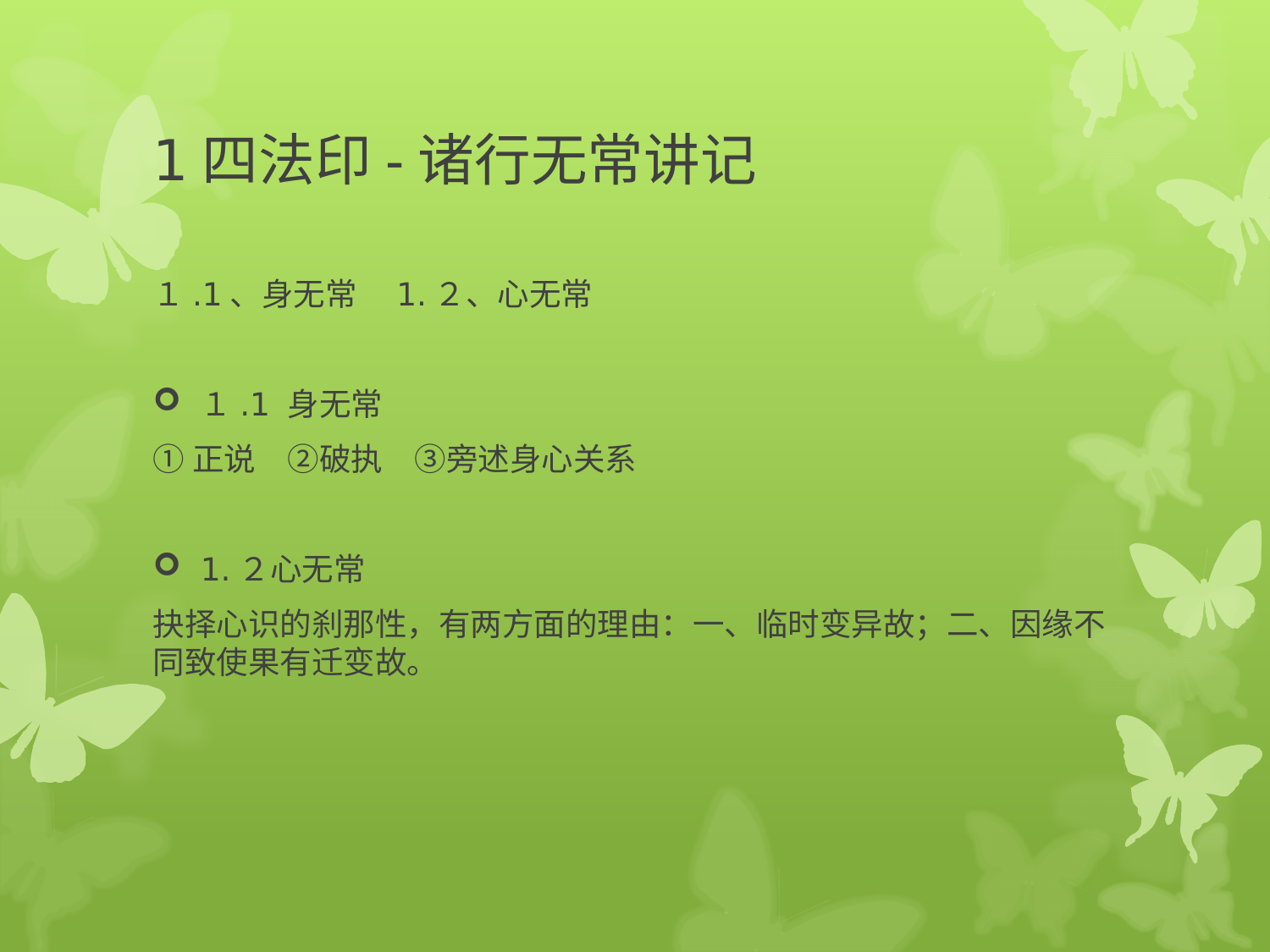

# 1四法印-诸行无常讲记
１.1、身无常　1.２、心无常

１.1 身无常
①正说　②破执　③旁述身心关系

1.２心无常
抉择心识的刹那性，有两方面的理由：一、临时变异故；二、因缘不同致使果有迁变故。